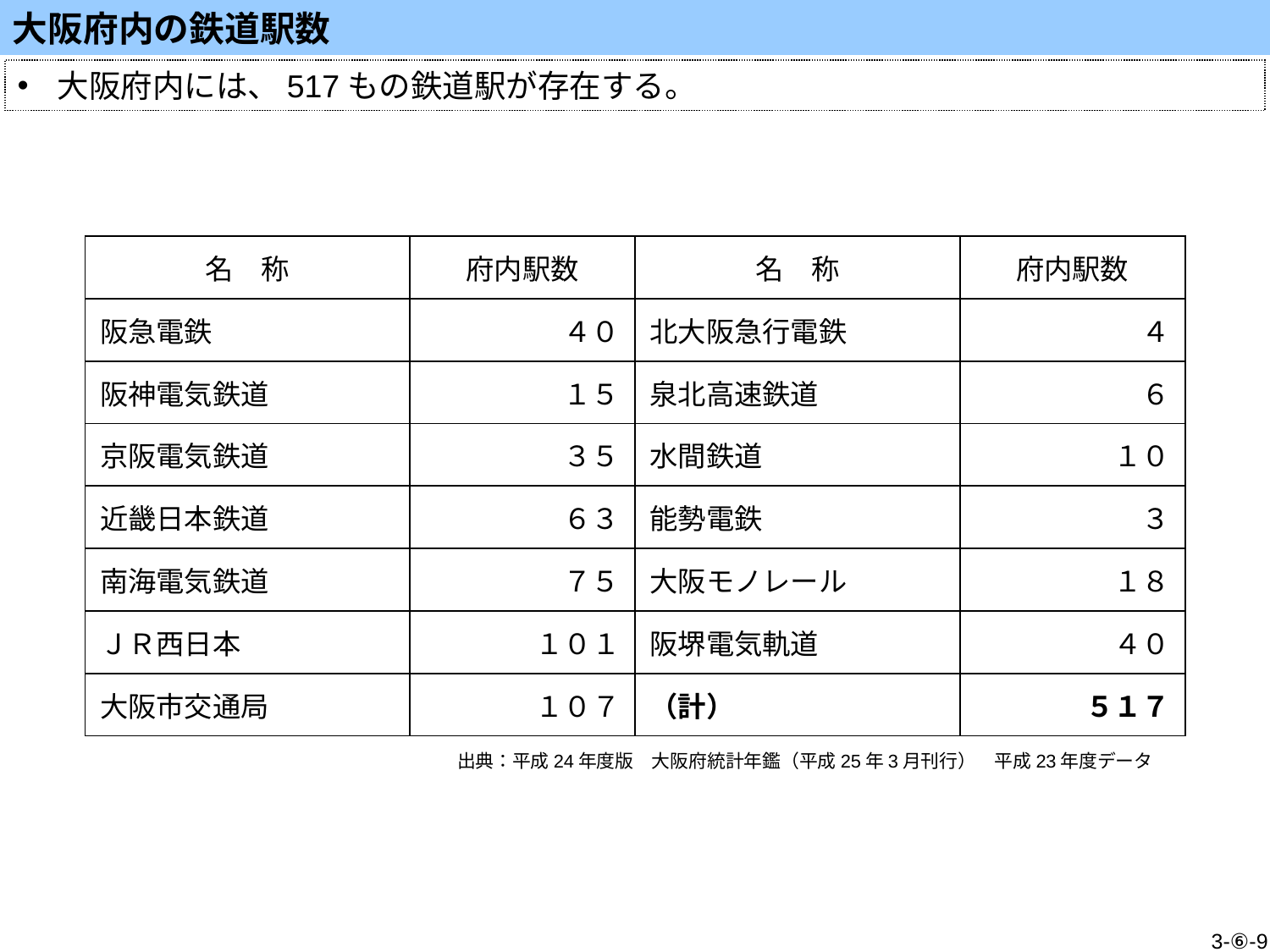

大阪府内の鉄道駅数
大阪府内には、517もの鉄道駅が存在する。
| 名　称 | 府内駅数 | 名　称 | 府内駅数 |
| --- | --- | --- | --- |
| 阪急電鉄 | ４０ | 北大阪急行電鉄 | ４ |
| 阪神電気鉄道 | １５ | 泉北高速鉄道 | ６ |
| 京阪電気鉄道 | ３５ | 水間鉄道 | １０ |
| 近畿日本鉄道 | ６３ | 能勢電鉄 | ３ |
| 南海電気鉄道 | ７５ | 大阪モノレール | １８ |
| ＪＲ西日本 | １０１ | 阪堺電気軌道 | ４０ |
| 大阪市交通局 | １０７ | （計） | ５１７ |
出典：平成24年度版　大阪府統計年鑑（平成25年3月刊行）　平成23年度データ
3-⑥-9